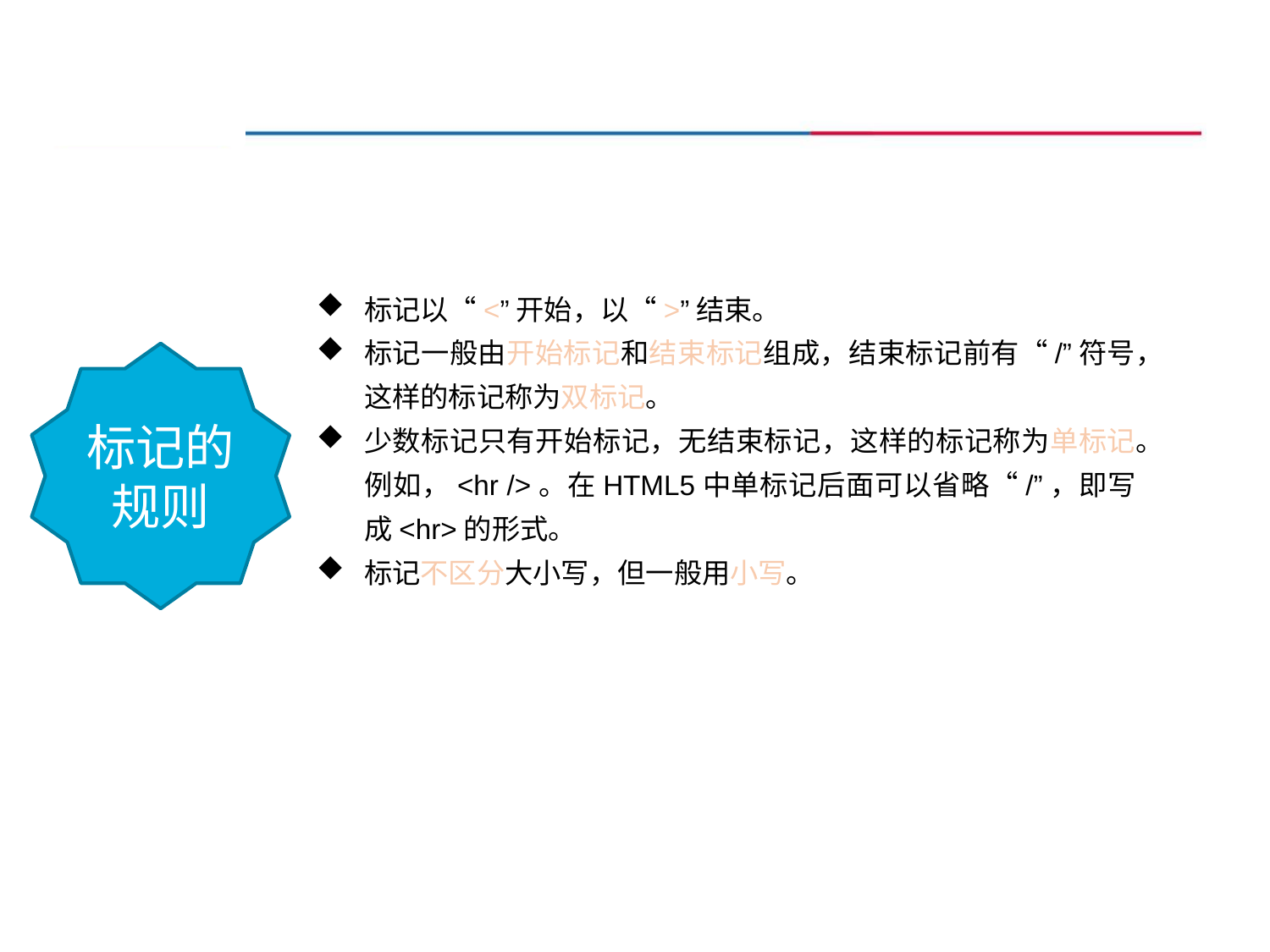

标记以“<”开始，以“>”结束。
标记一般由开始标记和结束标记组成，结束标记前有“/”符号，这样的标记称为双标记。
少数标记只有开始标记，无结束标记，这样的标记称为单标记。例如，<hr />。在HTML5中单标记后面可以省略“/”，即写成<hr>的形式。
标记不区分大小写，但一般用小写。

标记的规则